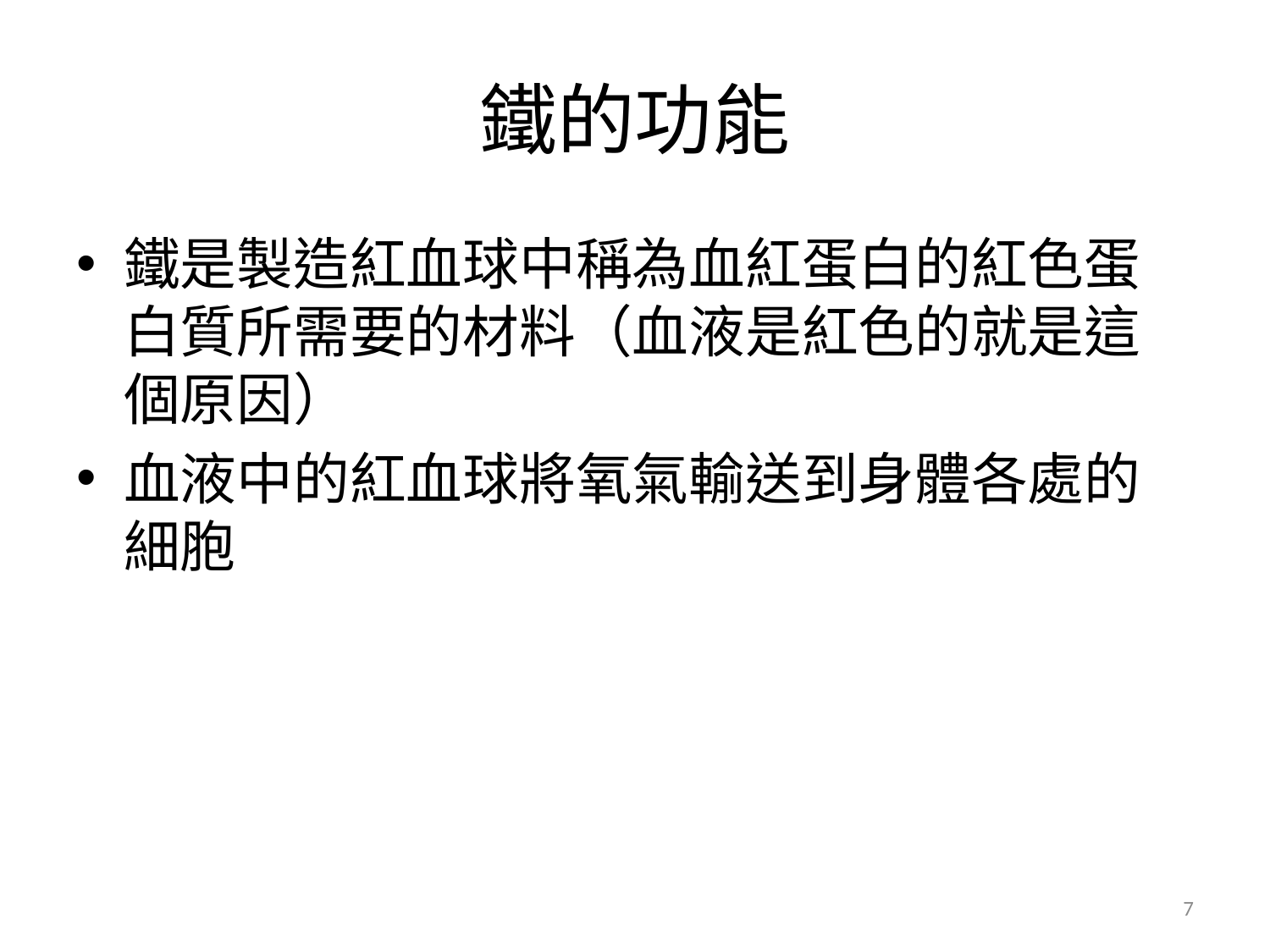

# 鐵的功能
鐵是製造紅血球中稱為血紅蛋白的紅色蛋白質所需要的材料（血液是紅色的就是這個原因）
血液中的紅血球將氧氣輸送到身體各處的細胞
7